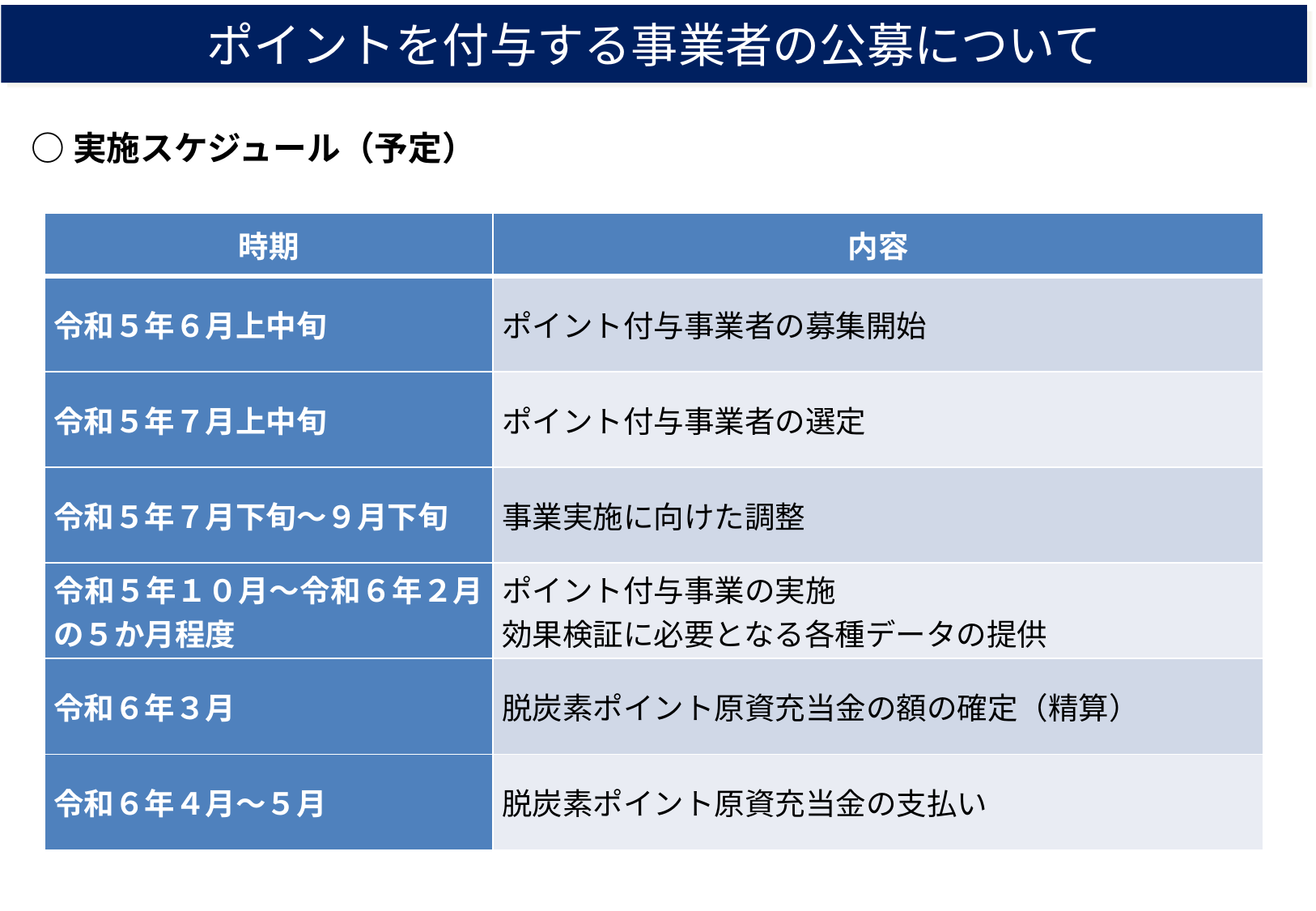

ポイントを付与する事業者の公募について
○実施スケジュール（予定）
| 時期 | 内容 |
| --- | --- |
| 令和５年６月上中旬 | ポイント付与事業者の募集開始 |
| 令和５年７月上中旬 | ポイント付与事業者の選定 |
| 令和５年７月下旬～９月下旬 | 事業実施に向けた調整 |
| 令和５年１０月～令和６年２月の５か月程度 | ポイント付与事業の実施 効果検証に必要となる各種データの提供 |
| 令和６年３月 | 脱炭素ポイント原資充当金の額の確定（精算） |
| 令和６年４月～５月 | 脱炭素ポイント原資充当金の支払い |